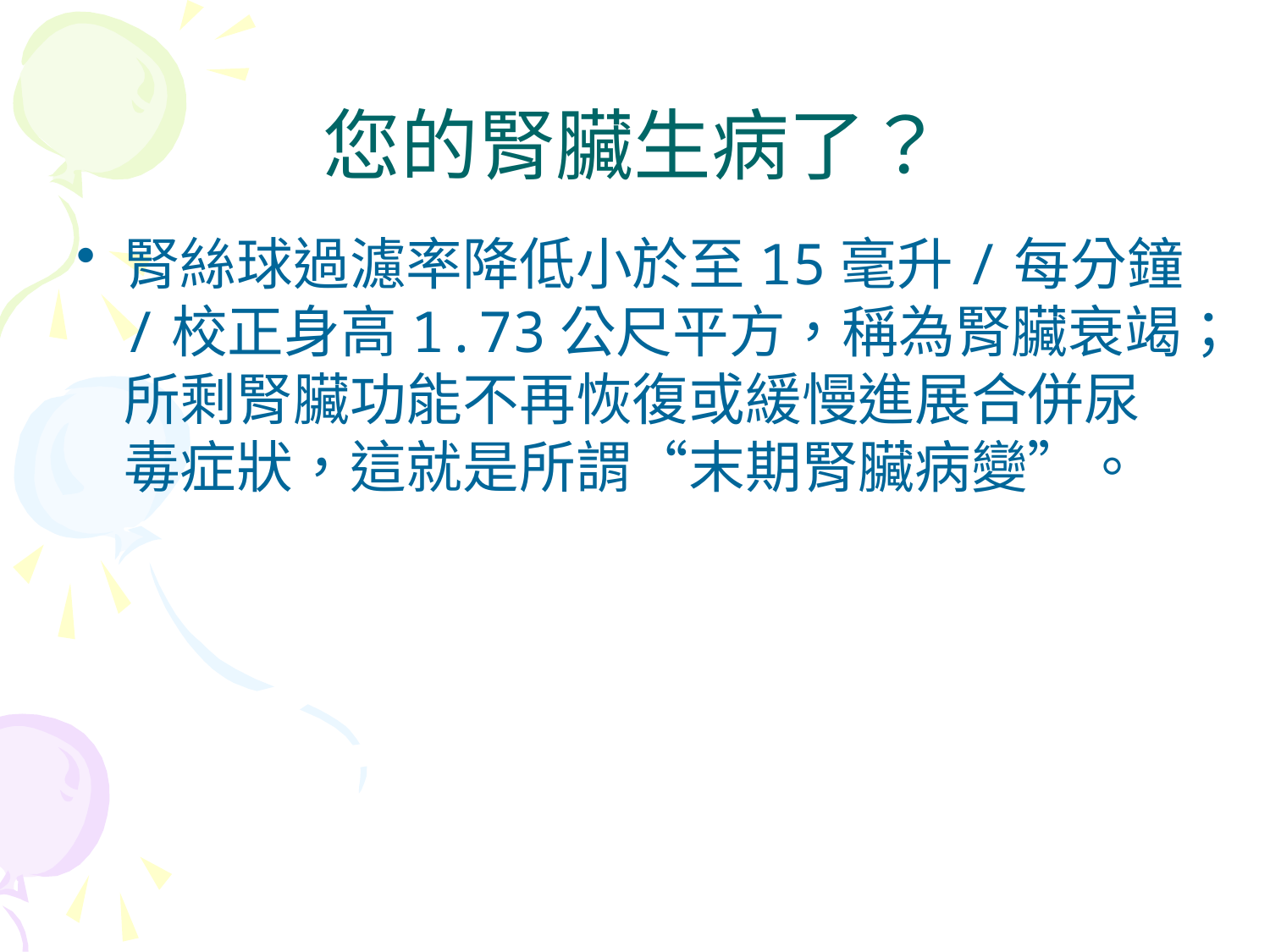

# 您的腎臟生病了？
腎絲球過濾率降低小於至15毫升/每分鐘/校正身高1.73公尺平方，稱為腎臟衰竭；所剩腎臟功能不再恢復或緩慢進展合併尿毒症狀，這就是所謂“末期腎臟病變”。